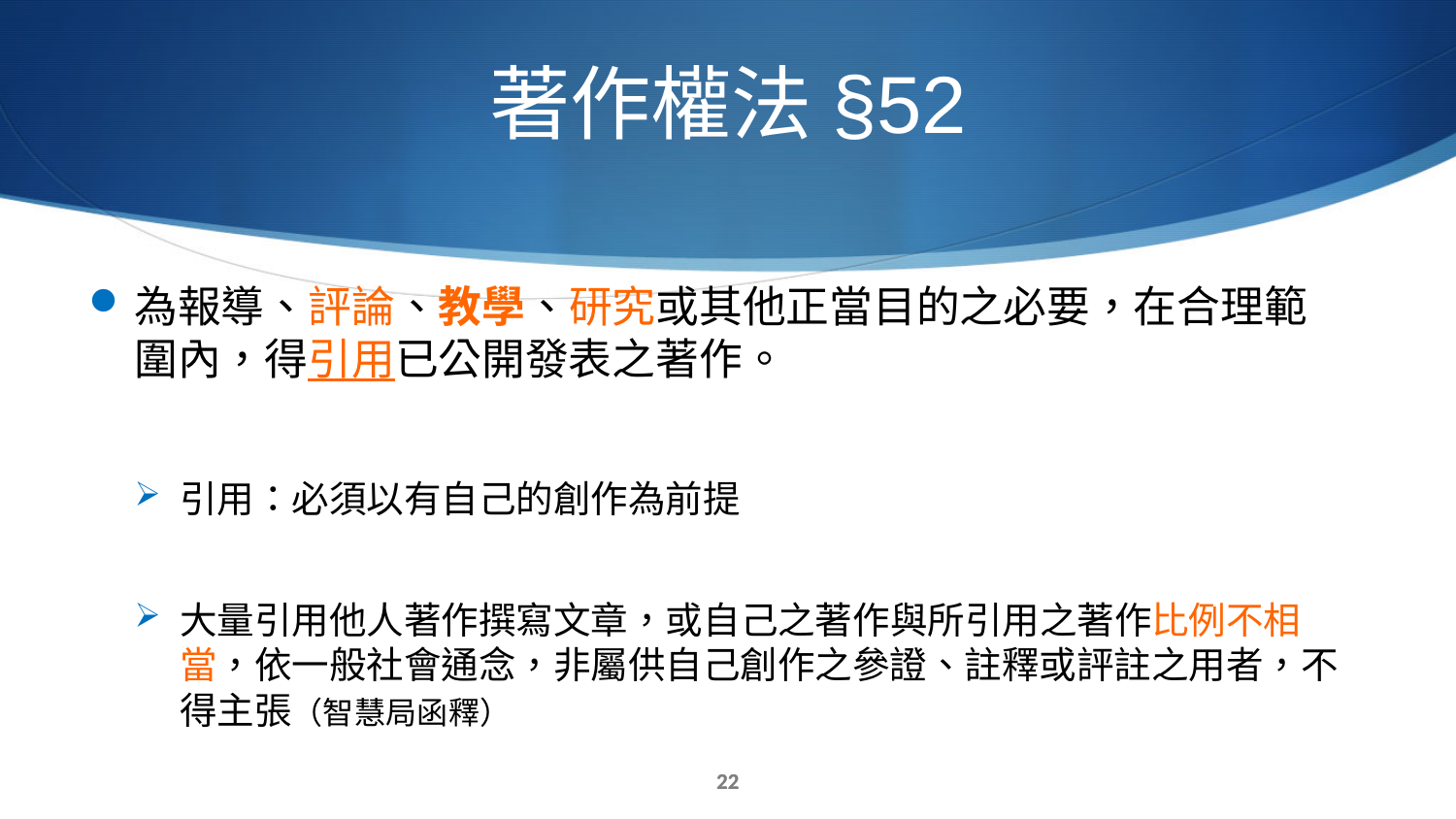

# 著作權法§52
為報導、評論、教學、研究或其他正當目的之必要，在合理範圍內，得引用已公開發表之著作。

引用：必須以有自己的創作為前提

大量引用他人著作撰寫文章，或自己之著作與所引用之著作比例不相當，依一般社會通念，非屬供自己創作之參證、註釋或評註之用者，不得主張（智慧局函釋）
22
22